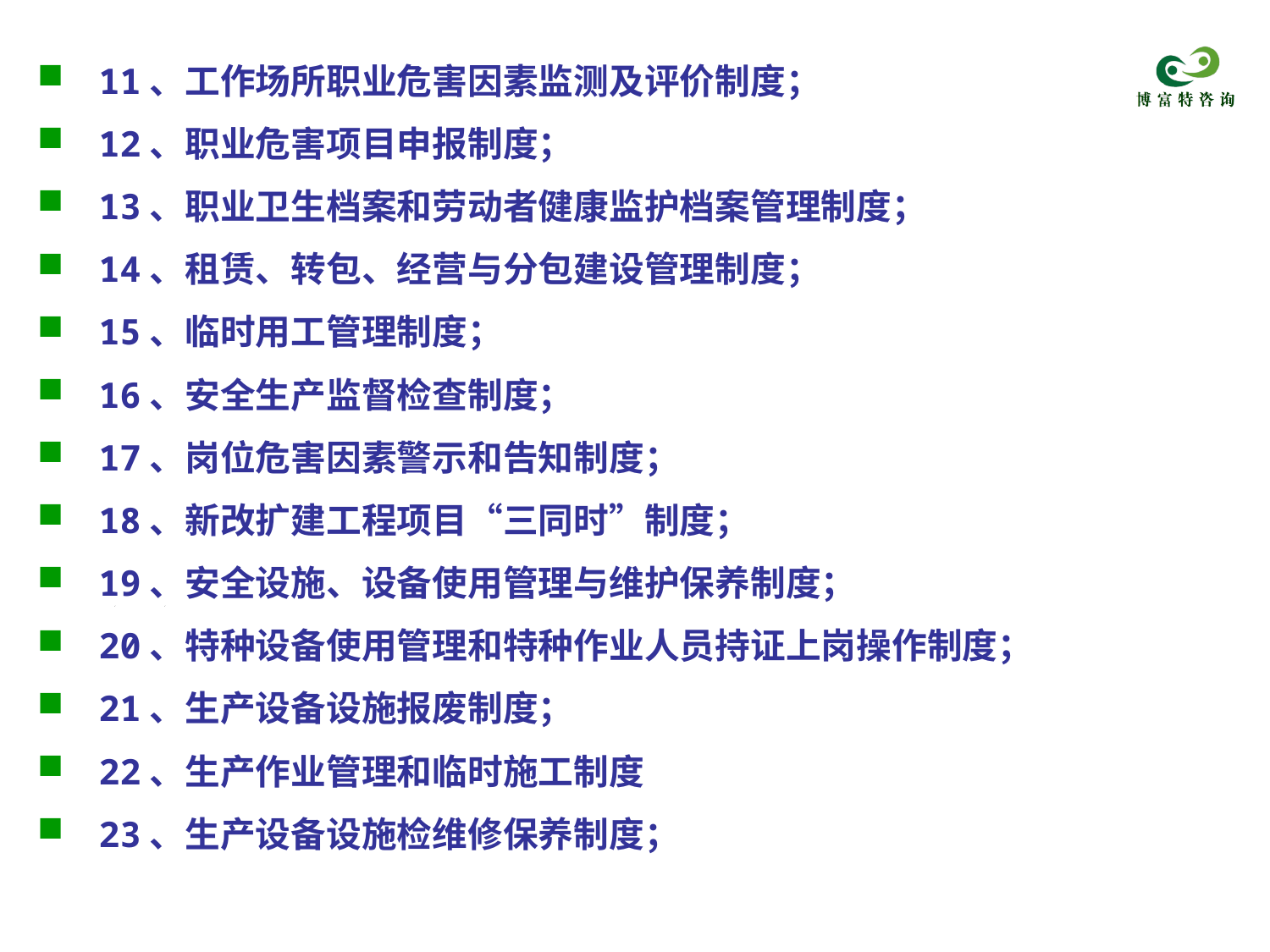

11、工作场所职业危害因素监测及评价制度；
12、职业危害项目申报制度；
13、职业卫生档案和劳动者健康监护档案管理制度；
14、租赁、转包、经营与分包建设管理制度；
15、临时用工管理制度；
16、安全生产监督检查制度；
17、岗位危害因素警示和告知制度；
18、新改扩建工程项目“三同时”制度；
19、安全设施、设备使用管理与维护保养制度；
20、特种设备使用管理和特种作业人员持证上岗操作制度；
21、生产设备设施报废制度；
22、生产作业管理和临时施工制度
23、生产设备设施检维修保养制度；